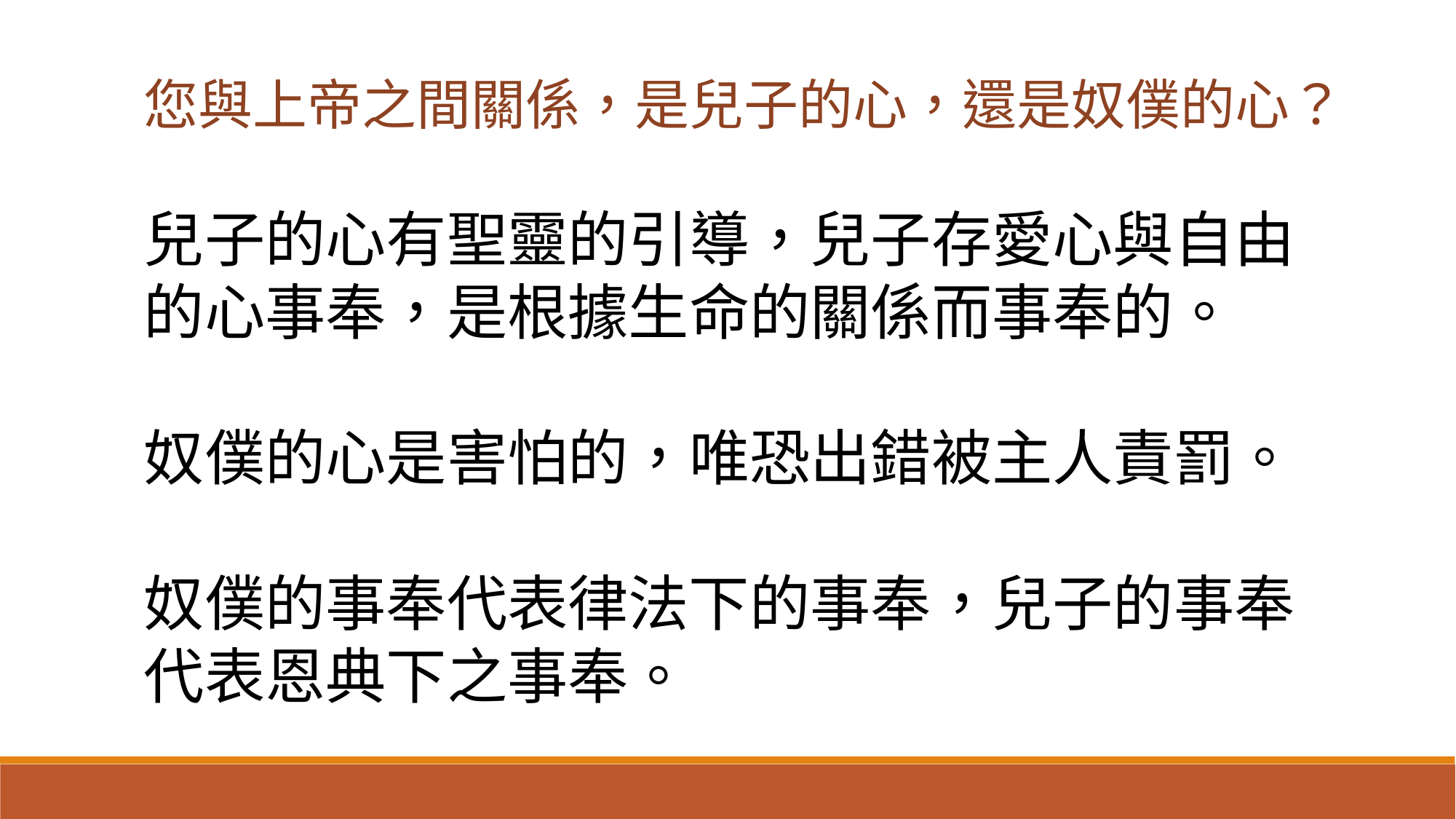

您與上帝之間關係，是兒子的心，還是奴僕的心？

兒子的心有聖靈的引導，兒子存愛心與自由的心事奉，是根據生命的關係而事奉的。

奴僕的心是害怕的，唯恐出錯被主人責罰。

奴僕的事奉代表律法下的事奉，兒子的事奉代表恩典下之事奉。